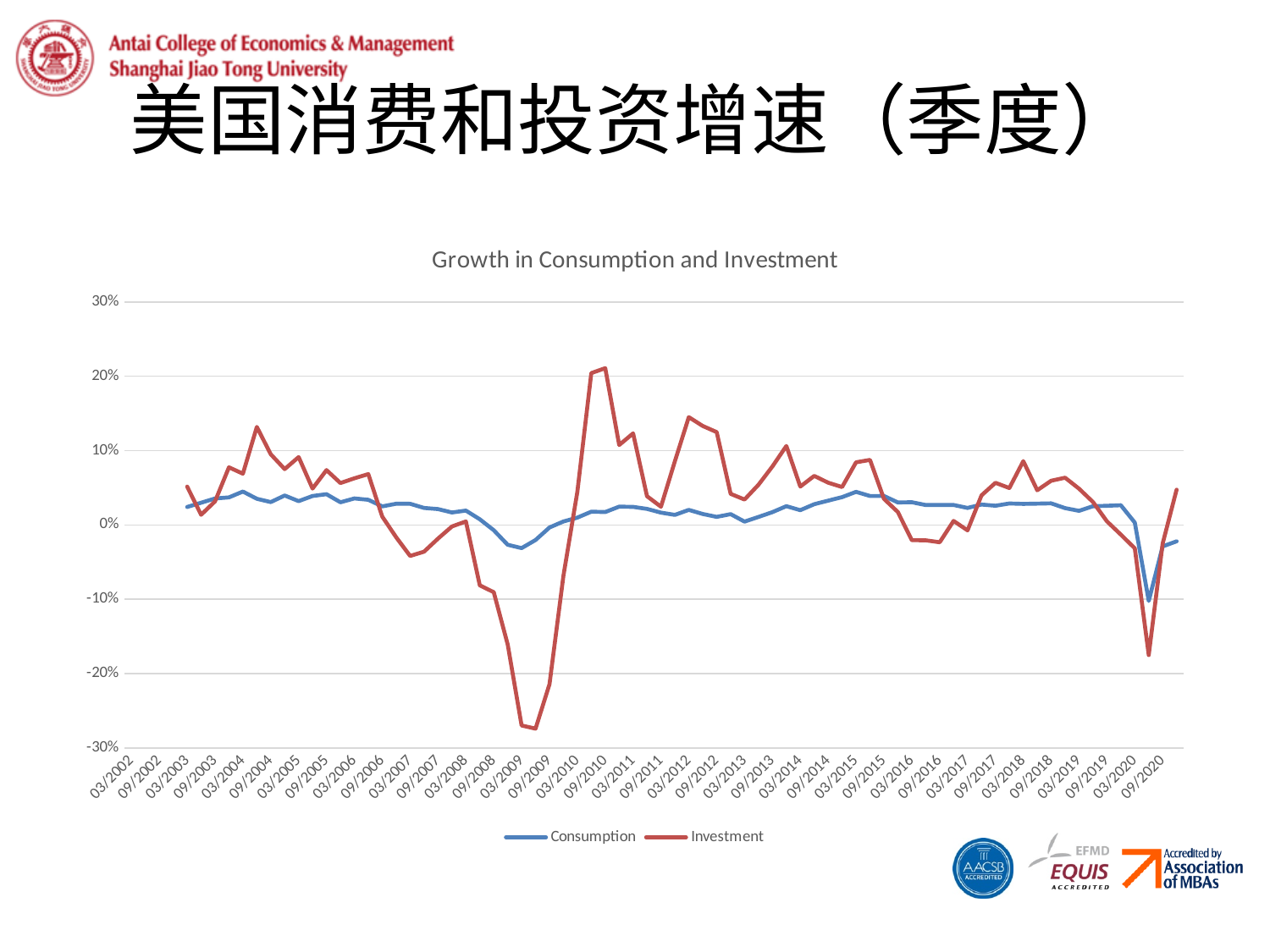

# 美国消费和投资增速（季度）

### Chart: Growth in Consumption and Investment

| Category | Consumption | Investment |
|---|---|---|
| 03/2002 | None | None |
| 06/2002 | None | None |
| 09/2002 | None | None |
| 12/2002 | None | None |
| 03/2003 | 0.02411087391661293 | 0.051562952522541616 |
| 06/2003 | 0.029851011012538065 | 0.013649029626519482 |
| 09/2003 | 0.035588223135225805 | 0.031556536932326296 |
| 12/2003 | 0.037055758185375876 | 0.07752193585023193 |
| 03/2004 | 0.04486753485614425 | 0.06886801460057734 |
| 06/2004 | 0.0351363384662815 | 0.13181914363283598 |
| 09/2004 | 0.030684132184725543 | 0.09505606438986014 |
| 12/2004 | 0.03960488844187027 | 0.07504717542457873 |
| 03/2005 | 0.03200874162367584 | 0.09125577176780997 |
| 06/2005 | 0.038905865351737345 | 0.048860208375582914 |
| 09/2005 | 0.04132818126830462 | 0.07371834395195354 |
| 12/2005 | 0.03041392097907858 | 0.056338406799762764 |
| 03/2006 | 0.03559341134278382 | 0.06271526347935041 |
| 06/2006 | 0.03381646767521751 | 0.06836936769550794 |
| 09/2006 | 0.02495794904504467 | 0.011219530177742909 |
| 12/2006 | 0.02849626505817837 | -0.01671851281882386 |
| 03/2007 | 0.028449193683076857 | -0.04183768843253455 |
| 06/2007 | 0.022829872407404084 | -0.036007567145692976 |
| 09/2007 | 0.021315512435110318 | -0.018478661695650933 |
| 12/2007 | 0.01674299480776309 | -0.0021070772828445383 |
| 03/2008 | 0.019289375514752072 | 0.004715056024140907 |
| 06/2008 | 0.007576922232227057 | -0.08132724944668612 |
| 09/2008 | -0.007112612650070904 | -0.09055286833842369 |
| 12/2008 | -0.026728411702452437 | -0.16086352887329325 |
| 03/2009 | -0.03124460529587869 | -0.26979261871570703 |
| 06/2009 | -0.02034255769800264 | -0.2740647431476231 |
| 09/2009 | -0.0034102784223180027 | -0.21424431344275274 |
| 12/2009 | 0.004631335940437742 | -0.068260328865552 |
| 03/2010 | 0.00980914730166993 | 0.0444611144357443 |
| 06/2010 | 0.01782956382437595 | 0.20421561016162637 |
| 09/2010 | 0.01732900859383446 | 0.21085163462192003 |
| 12/2010 | 0.024623424828585927 | 0.10747402764660419 |
| 03/2011 | 0.02424326052438741 | 0.12314998628125062 |
| 06/2011 | 0.021541703979086835 | 0.0386378496053299 |
| 09/2011 | 0.016555827620532204 | 0.024443879454659978 |
| 12/2011 | 0.013520113674698742 | 0.08571478913566333 |
| 03/2012 | 0.020204274167902048 | 0.1449954554762407 |
| 06/2012 | 0.014709484996465516 | 0.13306793364538905 |
| 09/2012 | 0.01083567087337678 | 0.1248436794946175 |
| 12/2012 | 0.014524973531514052 | 0.04180677451184045 |
| 03/2013 | 0.004409435462812139 | 0.03411641971338275 |
| 06/2013 | 0.010755565671634715 | 0.05407074729429007 |
| 09/2013 | 0.017229793060505427 | 0.07872341644842029 |
| 12/2013 | 0.025236659903693948 | 0.10621026772988063 |
| 03/2014 | 0.019826456014043536 | 0.05151991407532375 |
| 06/2014 | 0.02788971314568478 | 0.06594917699714364 |
| 09/2014 | 0.03266172081668306 | 0.05682554692563513 |
| 12/2014 | 0.037397500219596314 | 0.05095510008660331 |
| 03/2015 | 0.04447446449614412 | 0.08419619039649828 |
| 06/2015 | 0.03891463872152667 | 0.08741267434055144 |
| 09/2015 | 0.038979778548494215 | 0.03511527895420774 |
| 12/2015 | 0.030262762059780624 | 0.017371904812948813 |
| 03/2016 | 0.030500124296594322 | -0.0205641228311797 |
| 06/2016 | 0.026731765749748115 | -0.020753154443911015 |
| 09/2016 | 0.026768124540466287 | -0.023408817187591024 |
| 12/2016 | 0.026844469540364235 | 0.005387963676353413 |
| 03/2017 | 0.02287654580488141 | -0.0073269578519908896 |
| 06/2017 | 0.027420972526205345 | 0.03969840316591067 |
| 09/2017 | 0.025830924914394204 | 0.05665336040169899 |
| 12/2017 | 0.028864859164345447 | 0.04960727085996952 |
| 03/2018 | 0.02827477403039147 | 0.08576265711908215 |
| 06/2018 | 0.028660367097690376 | 0.04661233156471867 |
| 09/2018 | 0.029060157259253927 | 0.059443216927033804 |
| 12/2018 | 0.02260237051707148 | 0.06350616852523272 |
| 03/2019 | 0.018957578572633693 | 0.048748359739272606 |
| 06/2019 | 0.025124732715609444 | 0.030789146200168593 |
| 09/2019 | 0.02573712479628143 | 0.004809667754237301 |
| 12/2019 | 0.02647586147232639 | -0.01305318795628363 |
| 03/2020 | 0.003147771485452866 | -0.031489485475821866 |
| 06/2020 | -0.10231020203971752 | -0.17510482653030546 |
| 09/2020 | -0.028937607265133947 | -0.02520421437010456 |
| 12/2020 | -0.022087210755450726 | 0.0473647037000926 |